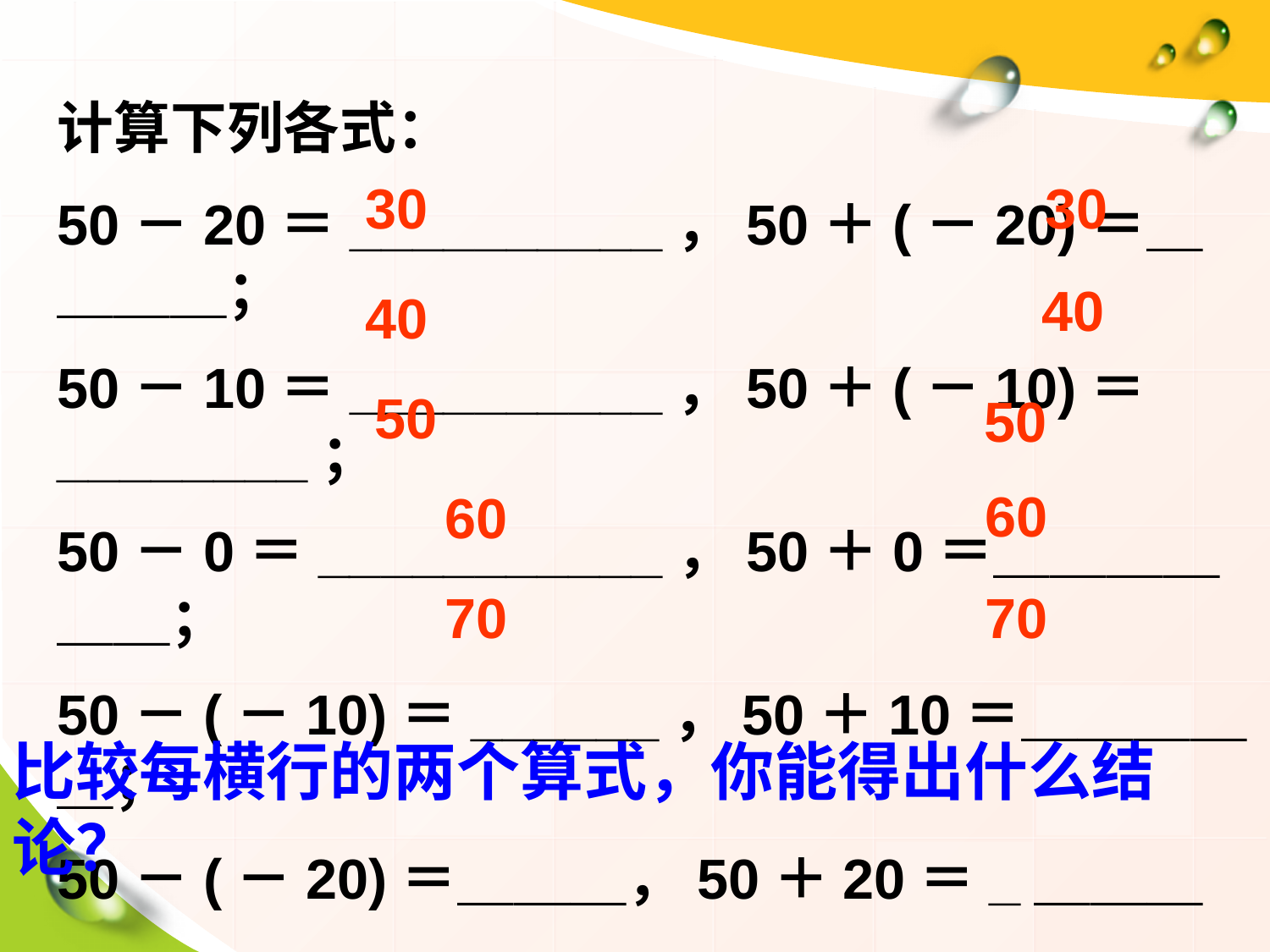

计算下列各式：
50－20＝__________，50＋(－20)＝＿＿＿＿；
50－10＝__________，50＋(－10)＝________；
50－0＝___________，50＋0＝＿＿＿＿＿＿；
50－(－10)＝______，50＋10＝＿＿＿＿＿；
50－(－20)＝＿＿＿，50＋20＝_＿＿＿＿＿.

30
30
40
40
50
50
60
60
70
70
比较每横行的两个算式，你能得出什么结论？